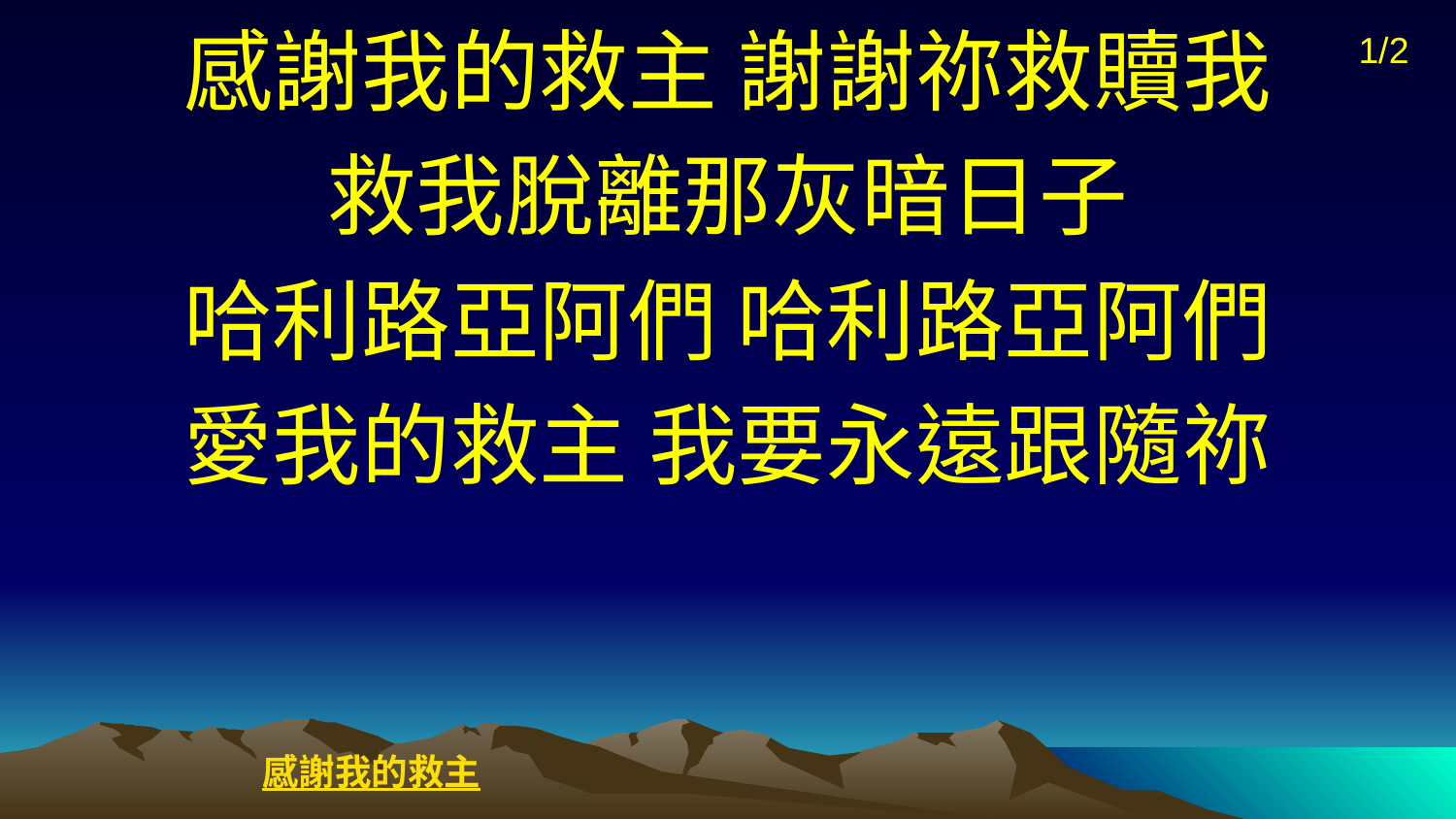

感謝我的救主 謝謝祢救贖我
救我脫離那灰暗日子
哈利路亞阿們 哈利路亞阿們
愛我的救主 我要永遠跟隨祢
1/2
感謝我的救主